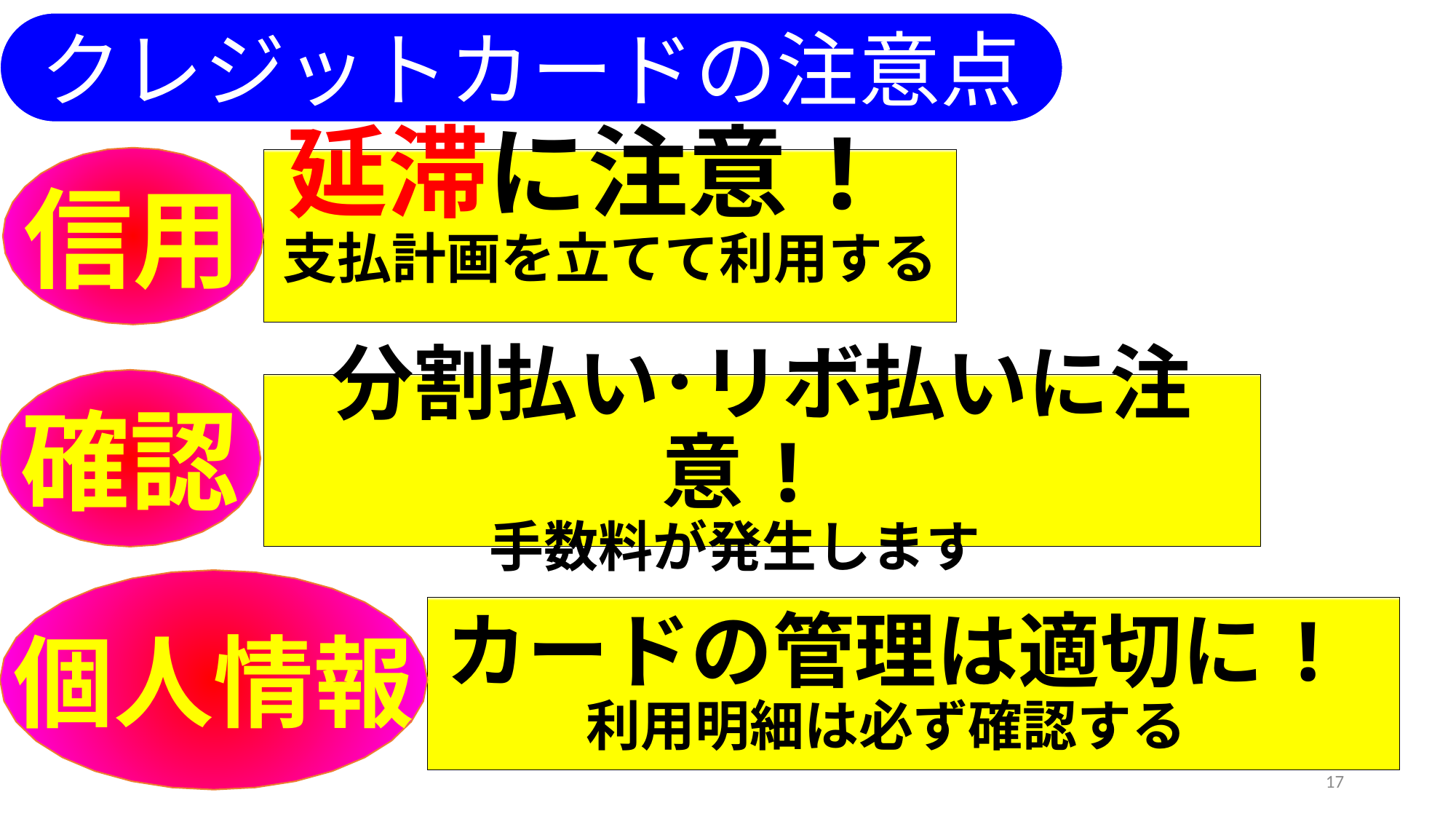

クレジットカードの注意点
信用
延滞に注意!
支払計画を立てて利用する
確認
分割払い･リボ払いに注意!
手数料が発生します
個人情報
カードの管理は適切に!
利用明細は必ず確認する
17